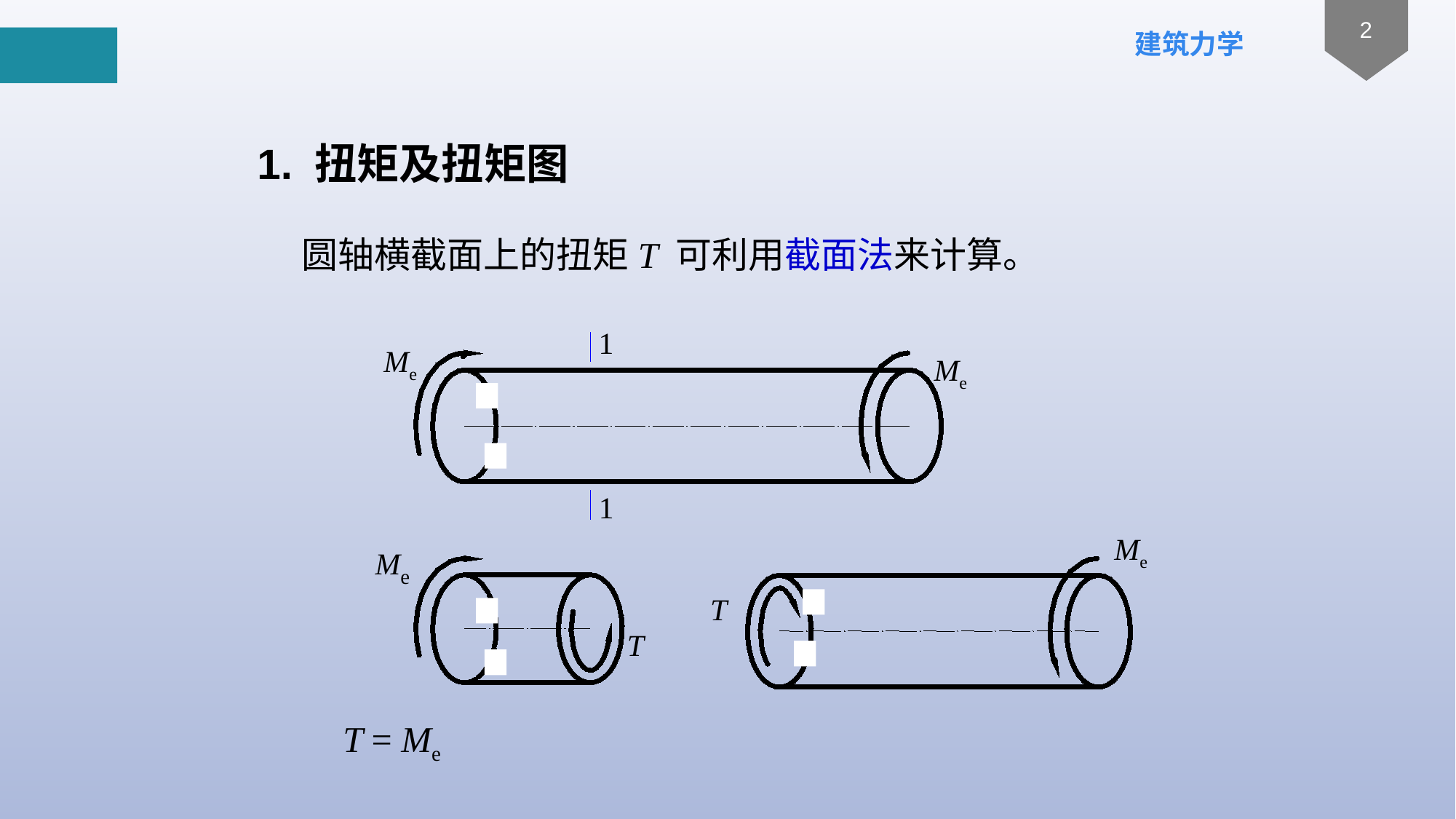

1. 扭矩及扭矩图
    圆轴横截面上的扭矩T 可利用截面法来计算。
1

Me

Me

1

Me

T

Me

T

T = Me